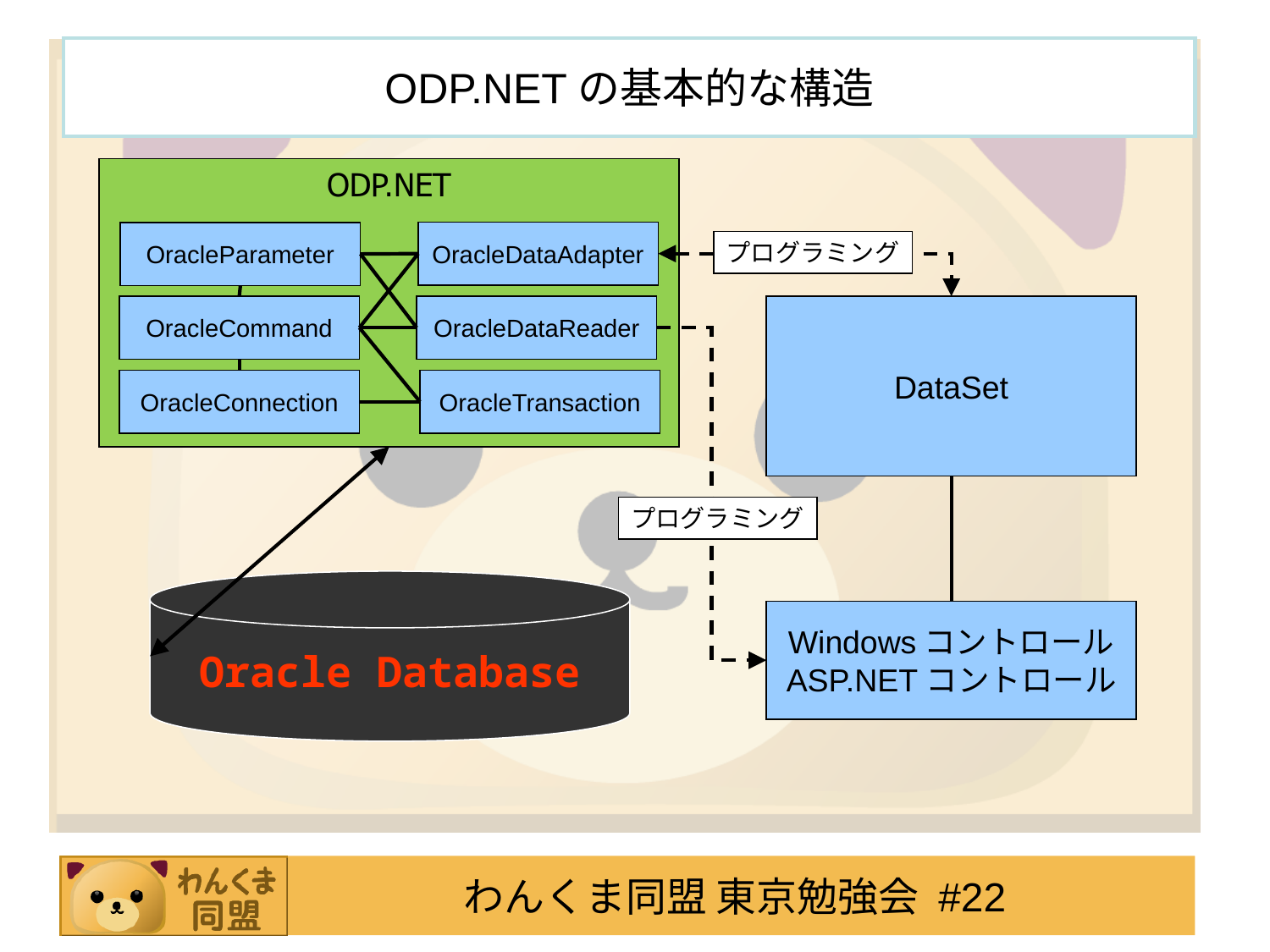

# ODP.NETの基本的な構造
ODP.NET
OracleDataAdapter
OracleParameter
プログラミング
OracleCommand
OracleDataReader
DataSet
OracleConnection
OracleTransaction
プログラミング
Oracle Database
Windowsコントロール
ASP.NETコントロール